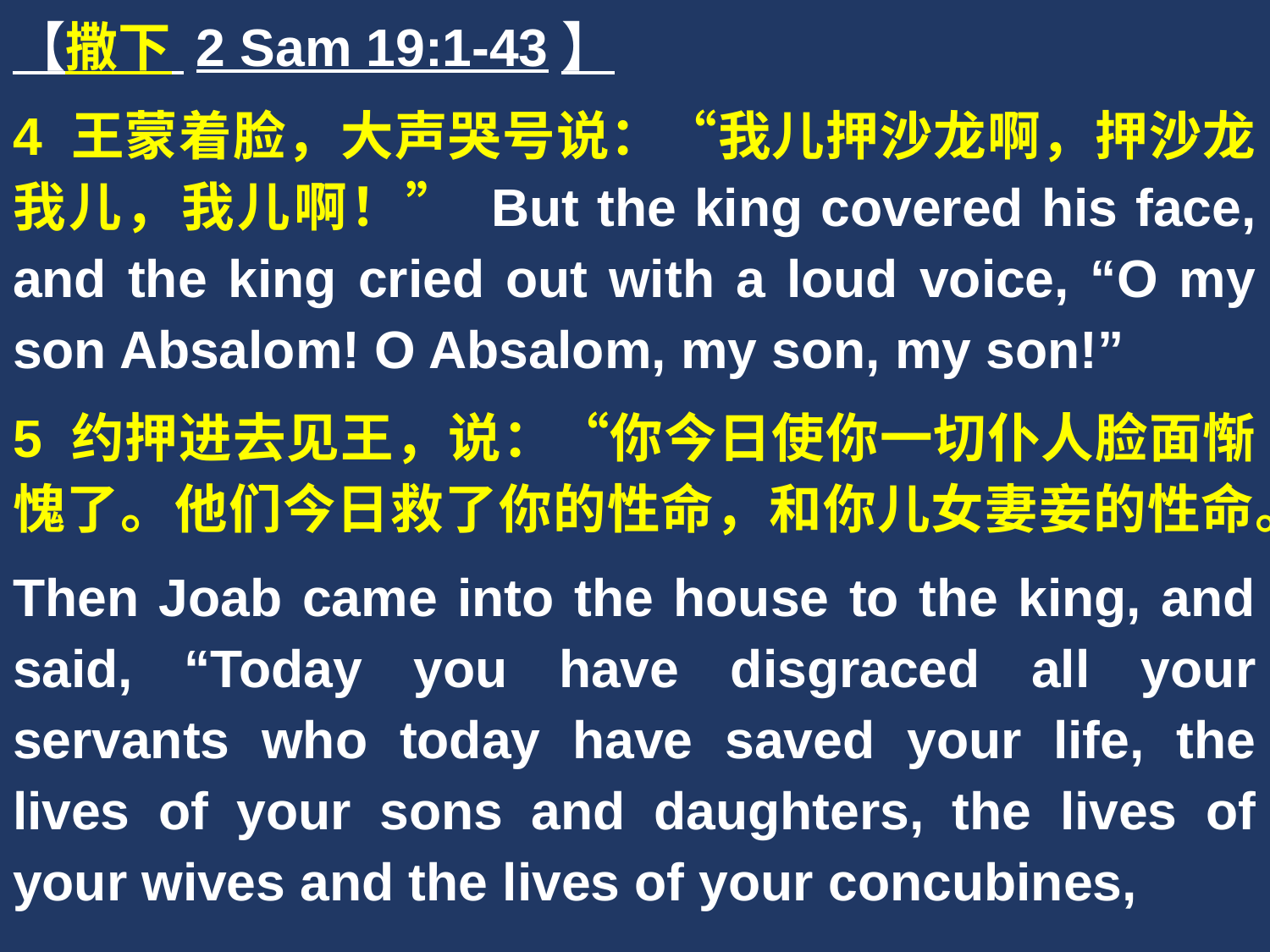

【撒下 2 Sam 19:1-43】
4 王蒙着脸，大声哭号说：“我儿押沙龙啊，押沙龙我儿，我儿啊！” But the king covered his face, and the king cried out with a loud voice, “O my son Absalom! O Absalom, my son, my son!”
5 约押进去见王，说：“你今日使你一切仆人脸面惭愧了。他们今日救了你的性命，和你儿女妻妾的性命。
Then Joab came into the house to the king, and said, “Today you have disgraced all your servants who today have saved your life, the lives of your sons and daughters, the lives of your wives and the lives of your concubines,